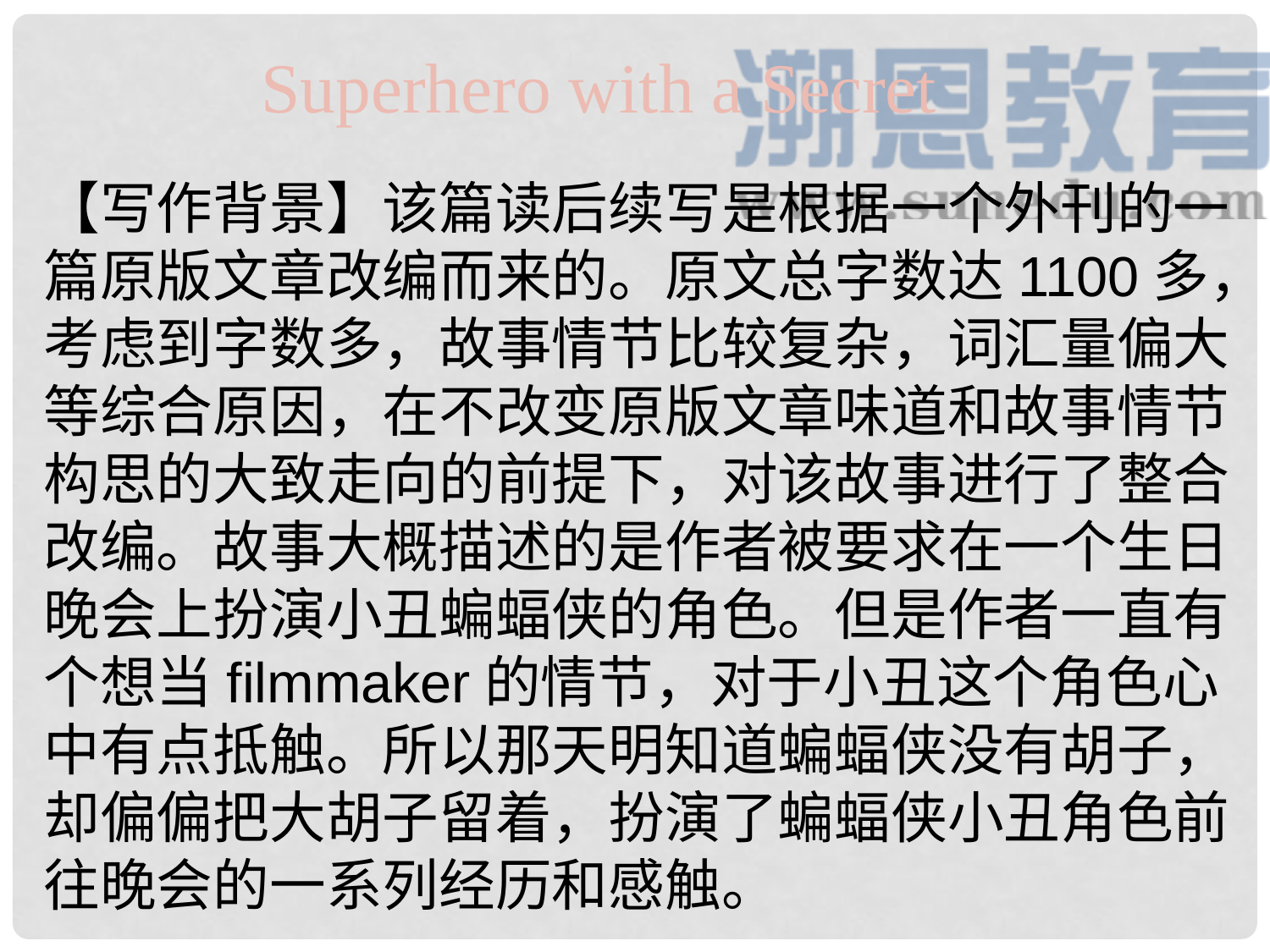

Superhero with a Secret
【写作背景】该篇读后续写是根据一个外刊的一篇原版文章改编而来的。原文总字数达1100多，考虑到字数多，故事情节比较复杂，词汇量偏大等综合原因，在不改变原版文章味道和故事情节构思的大致走向的前提下，对该故事进行了整合改编。故事大概描述的是作者被要求在一个生日晚会上扮演小丑蝙蝠侠的角色。但是作者一直有个想当filmmaker的情节，对于小丑这个角色心中有点抵触。所以那天明知道蝙蝠侠没有胡子，却偏偏把大胡子留着，扮演了蝙蝠侠小丑角色前往晚会的一系列经历和感触。